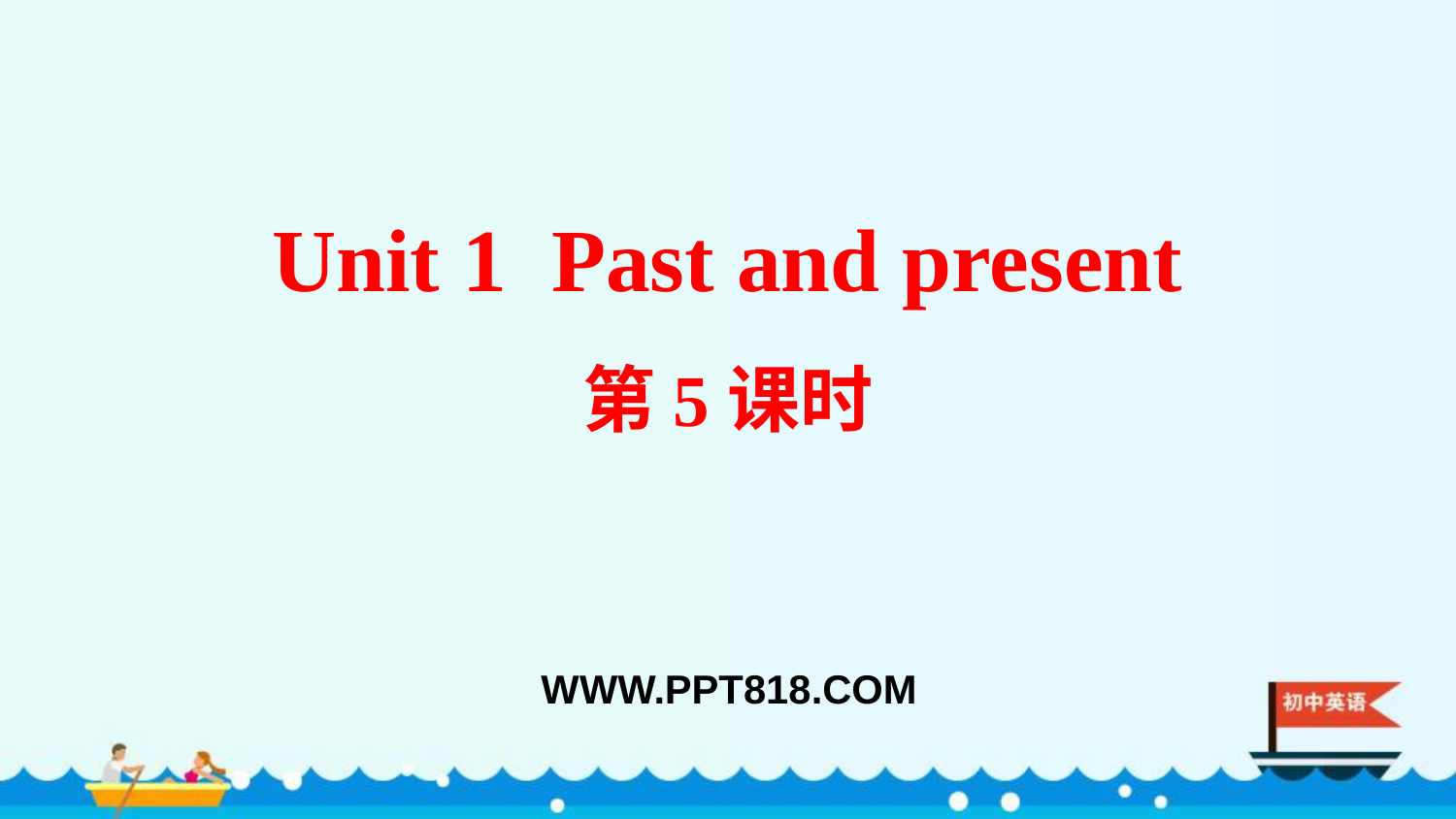

Unit 1  Past and present
第5课时
WWW.PPT818.COM